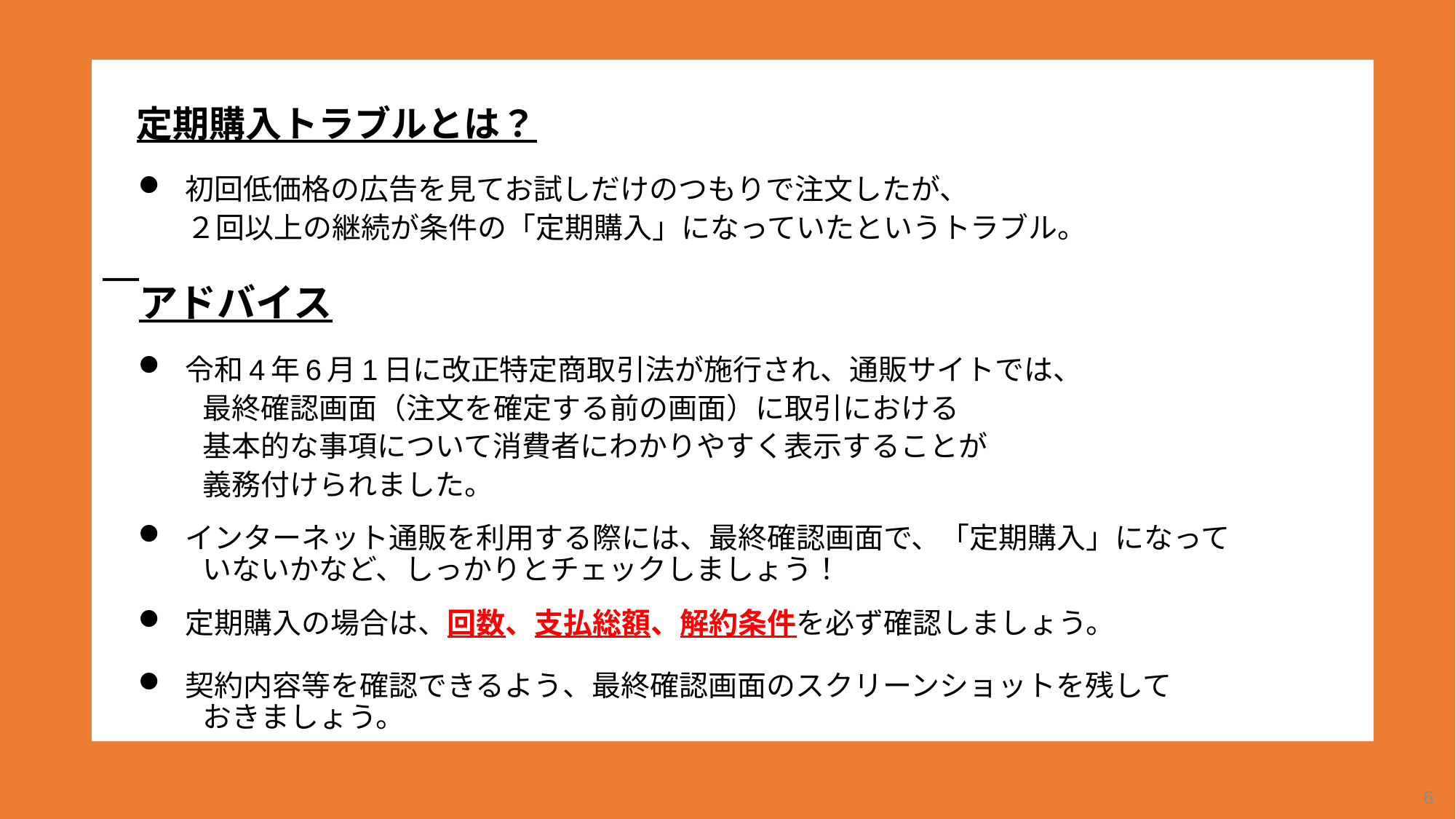

定期購入トラブルとは？

初回低価格の広告を見てお試しだけのつもりで注文したが、
　   ２回以上の継続が条件の「定期購入」になっていたというトラブル。

　アドバイス

令和4年6月1日に改正特定商取引法が施行され、通販サイトでは、
　　 最終確認画面（注文を確定する前の画面）に取引における
　　 基本的な事項について消費者にわかりやすく表示することが
　　 義務付けられました。

インターネット通販を利用する際には、最終確認画面で、「定期購入」になって
　　 いないかなど、しっかりとチェックしましょう！

定期購入の場合は、回数、支払総額、解約条件を必ず確認しましょう。

契約内容等を確認できるよう、最終確認画面のスクリーンショットを残して
　　 おきましょう。
6